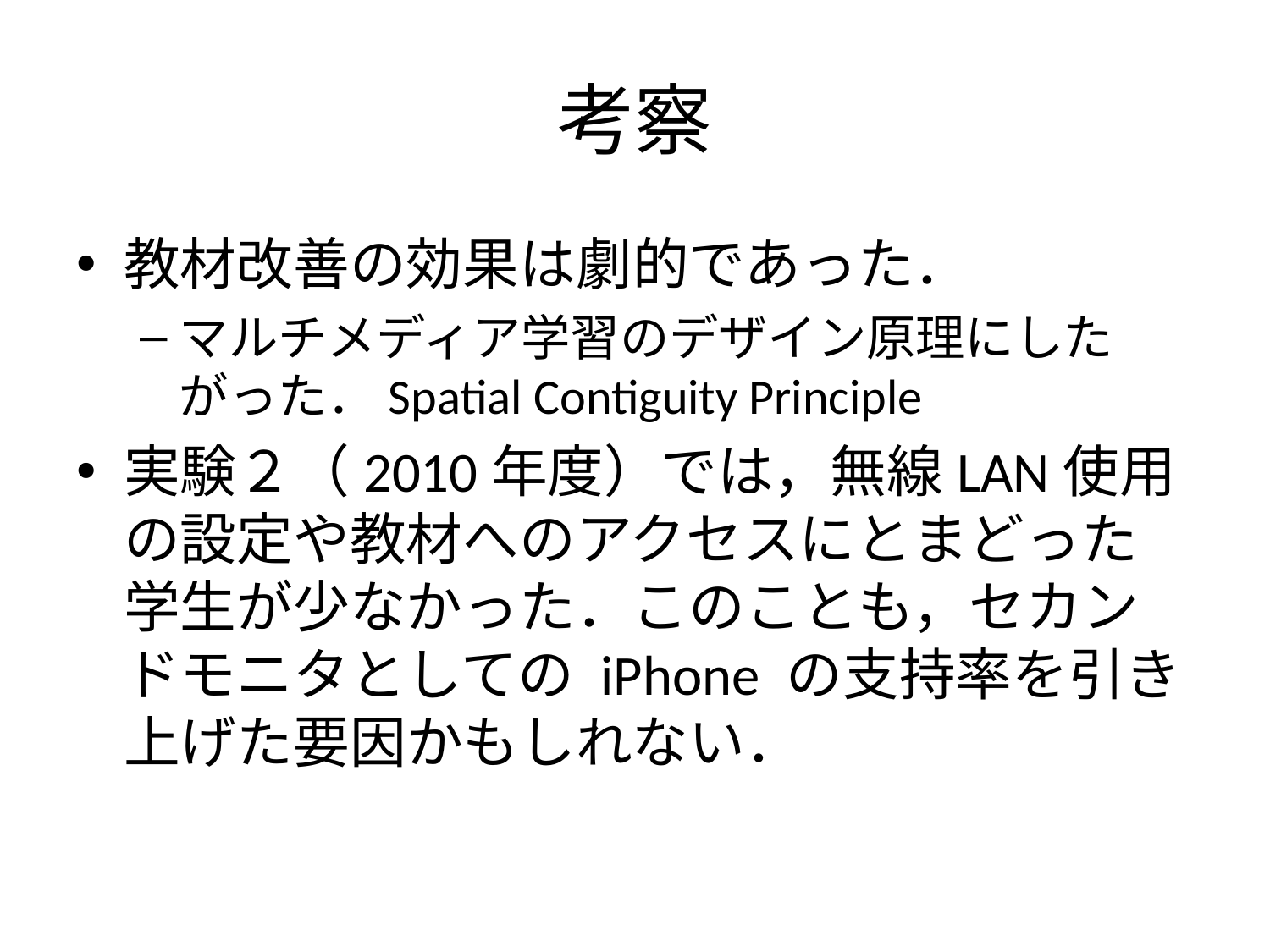

# 考察
教材改善の効果は劇的であった．
マルチメディア学習のデザイン原理にしたがった．Spatial Contiguity Principle
実験２（2010年度）では，無線LAN使用の設定や教材へのアクセスにとまどった学生が少なかった．このことも，セカンドモニタとしての iPhone の支持率を引き上げた要因かもしれない．